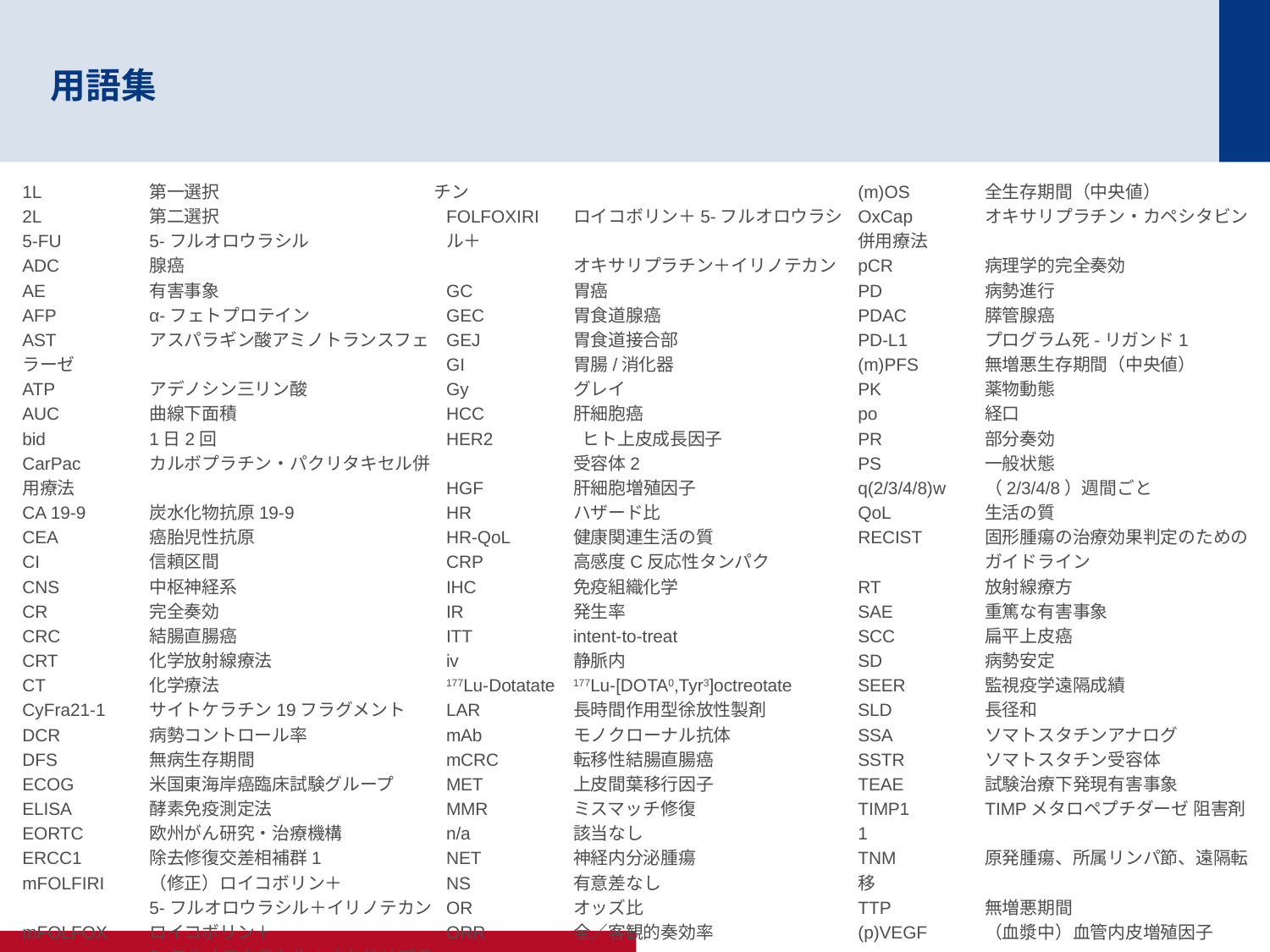

# 用語集
1L	第一選択
2L	第二選択
5-FU	5-フルオロウラシル
ADC	腺癌
AE	有害事象
AFP	α-フェトプロテイン
AST	アスパラギン酸アミノトランスフェラーゼ
ATP	アデノシン三リン酸
AUC	曲線下面積
bid	1日2回
CarPac	カルボプラチン・パクリタキセル併用療法
CA 19-9	炭水化物抗原19-9
CEA	癌胎児性抗原
CI	信頼区間
CNS	中枢神経系
CR	完全奏効
CRC	結腸直腸癌
CRT	化学放射線療法
CT	化学療法
CyFra21-1	サイトケラチン19フラグメント
DCR	病勢コントロール率
DFS	無病生存期間
ECOG	米国東海岸癌臨床試験グループ
ELISA	酵素免疫測定法
EORTC	欧州がん研究・治療機構
ERCC1	除去修復交差相補群1
mFOLFIRI	（修正）ロイコボリン＋
	5-フルオロウラシル＋イリノテカンmFOLFOX	ロイコボリン＋
	5-フルオロウラシル＋オキサリプラチン
FOLFOXIRI	ロイコボリン＋5-フルオロウラシル＋
	オキサリプラチン＋イリノテカン
GC	胃癌
GEC	胃食道腺癌
GEJ	胃食道接合部
GI	胃腸/消化器
Gy	グレイ
HCC	肝細胞癌
HER2	 ヒト上皮成長因子
	受容体2
HGF	肝細胞増殖因子
HR	ハザード比
HR-QoL	健康関連生活の質
CRP	高感度C反応性タンパク
IHC	免疫組織化学
IR	発生率
ITT	intent-to-treat
iv	静脈内
177Lu-Dotatate	177Lu-[DOTA0,Tyr3]octreotate
LAR	長時間作用型徐放性製剤
mAb	モノクローナル抗体
mCRC	転移性結腸直腸癌
MET	上皮間葉移行因子
MMR	ミスマッチ修復
n/a	該当なし
NET	神経内分泌腫瘍
NS	有意差なし
OR	オッズ比
ORR	全／客観的奏効率

(m)OS	全生存期間（中央値）
OxCap	オキサリプラチン・カペシタビン併用療法
pCR	病理学的完全奏効
PD	病勢進行
PDAC	膵管腺癌
PD-L1	プログラム死-リガンド1
(m)PFS	無増悪生存期間（中央値）
PK 	薬物動態
po	経口
PR	部分奏効
PS	一般状態
q(2/3/4/8)w	（2/3/4/8）週間ごと
QoL	生活の質
RECIST	固形腫瘍の治療効果判定のための 	ガイドライン
RT	放射線療方
SAE	重篤な有害事象
SCC	扁平上皮癌
SD	病勢安定
SEER	監視疫学遠隔成績
SLD	長径和
SSA	ソマトスタチンアナログ
SSTR	ソマトスタチン受容体
TEAE	試験治療下発現有害事象
TIMP1	TIMPメタロペプチダーゼ 阻害剤1
TNM	原発腫瘍、所属リンパ節、遠隔転移
TTP	無増悪期間
(p)VEGF	（血漿中）血管内皮増殖因子